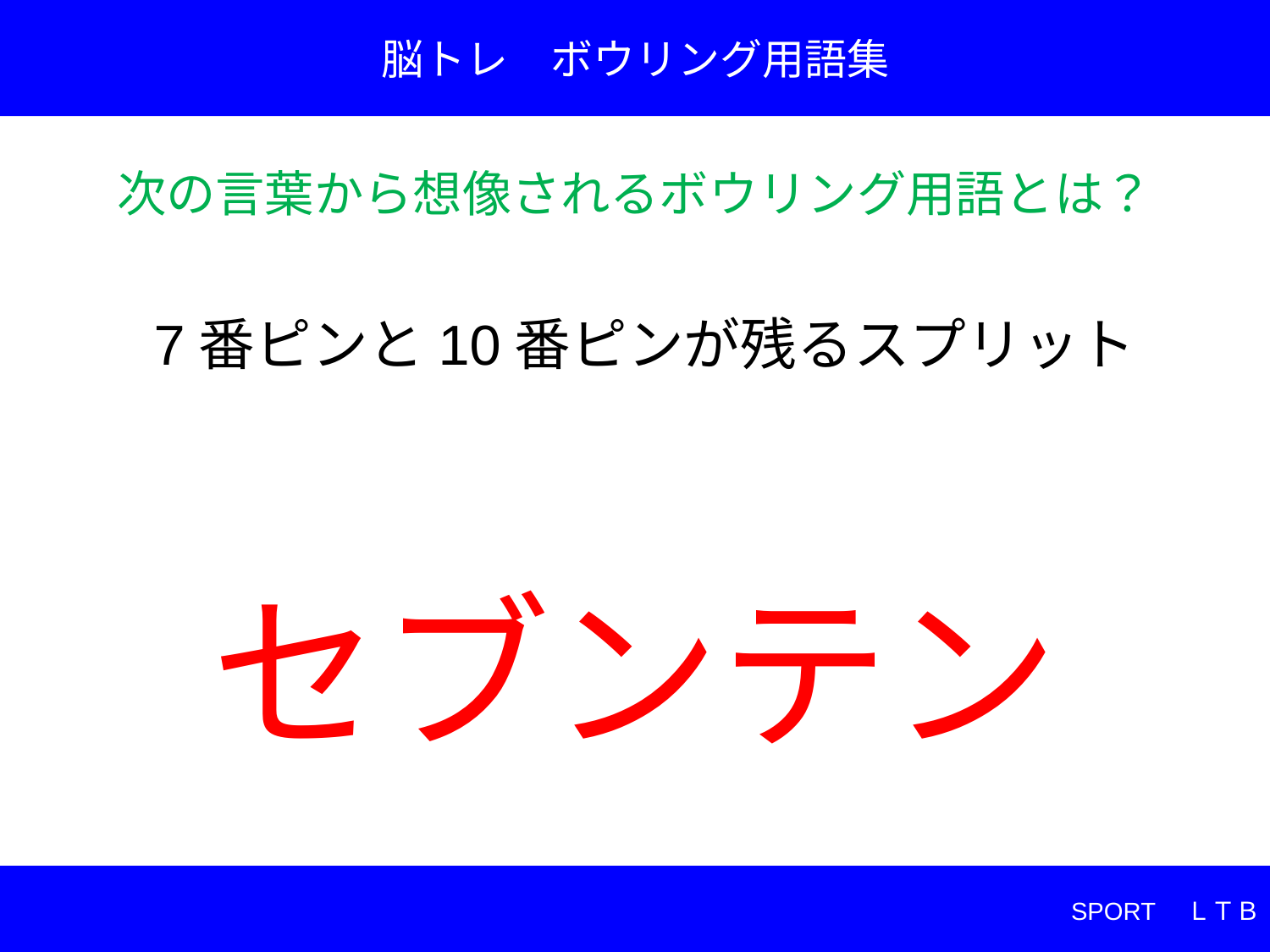

脳トレ　ボウリング用語集
次の言葉から想像されるボウリング用語とは？
7番ピンと10番ピンが残るスプリット
# セブンテン
SPORT　ＬＴＢ